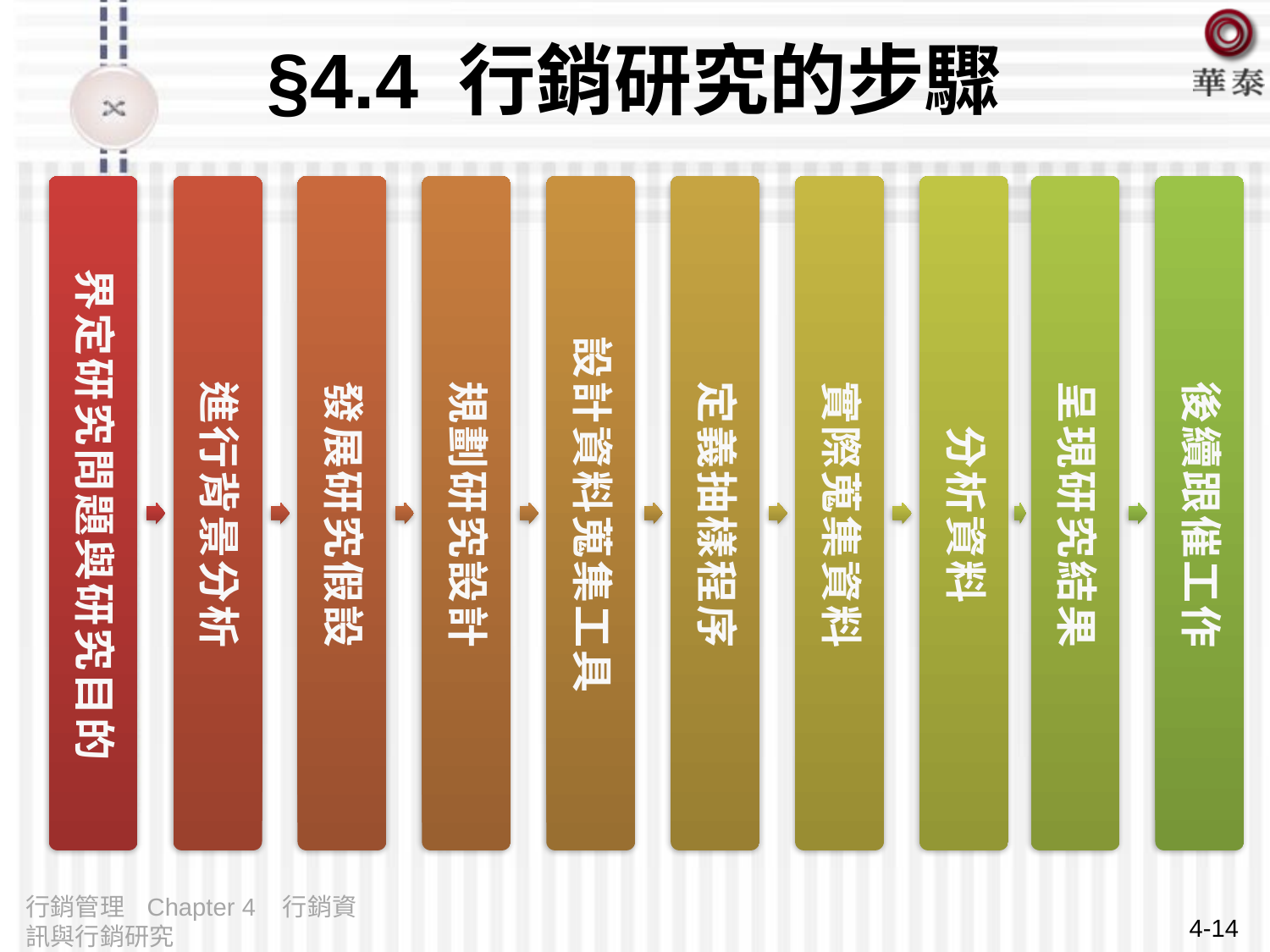

# §4.4 行銷研究的步驟
界定研究問題與研究目的

進行背景分析

發展研究假設

規劃研究設計

設計資料蒐集工具

定義抽樣程序

實際蒐集資料

分析資料

呈現研究結果

後續跟催工作
行銷管理   Chapter 4   行銷資訊與行銷研究
4-14